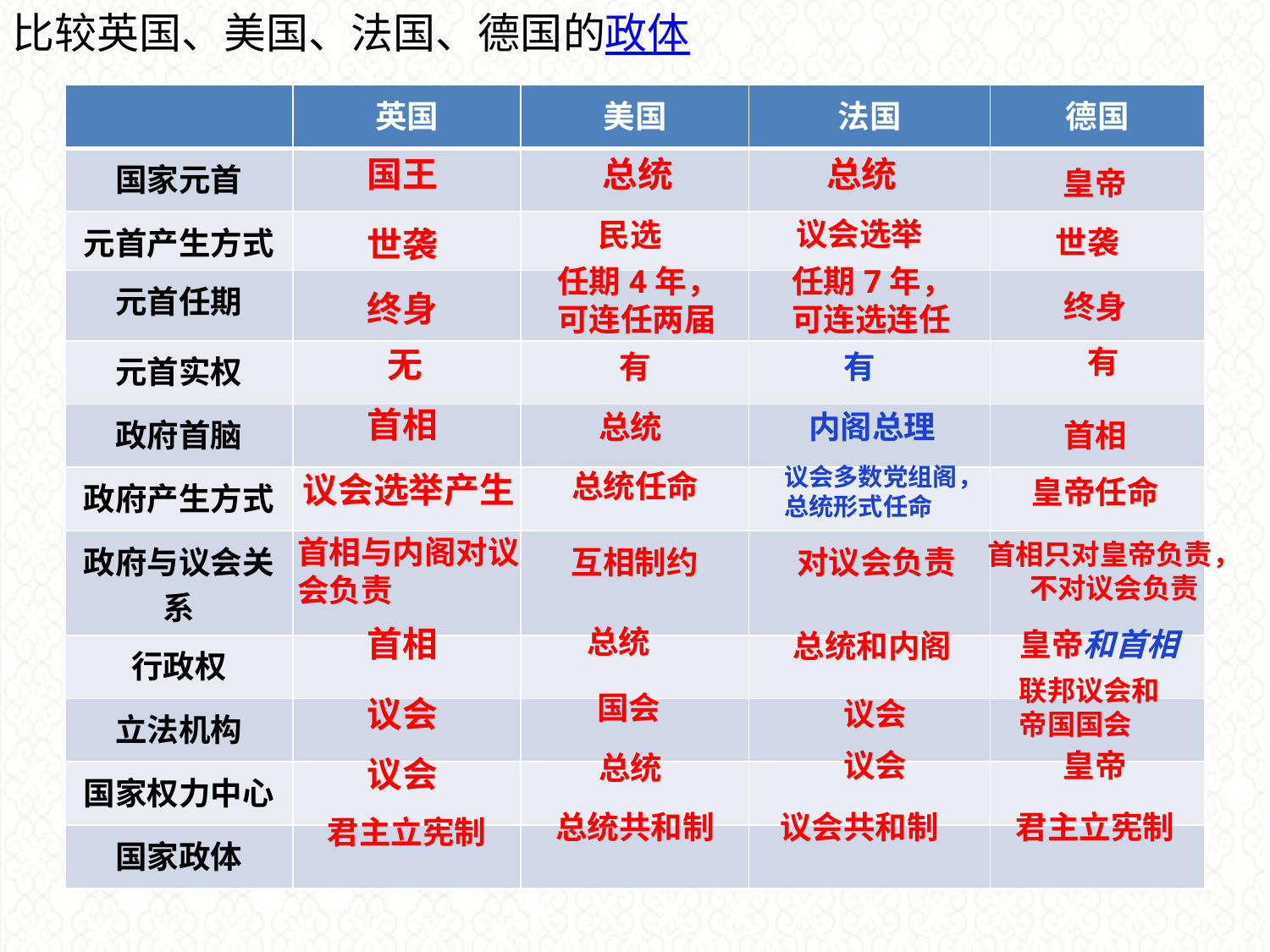

比较英国、美国、法国、德国的政体
|  | 英国 | 美国 | 法国 | 德国 |
| --- | --- | --- | --- | --- |
| 国家元首 |  |  |  |  |
| 元首产生方式 |  |  |  |  |
| 元首任期 |  |  |  |  |
| 元首实权 |  |  |  |  |
| 政府首脑 |  |  |  |  |
| 政府产生方式 |  |  |  |  |
| 政府与议会关系 |  |  |  |  |
| 行政权 |  |  |  |  |
| 立法机构 |  |  |  |  |
| 国家权力中心 |  |  |  |  |
| 国家政体 |  |  |  |  |
国王
总统
总统
皇帝
议会选举
民选
世袭
世袭
任期4年，可连任两届
任期7年，
可连选连任
终身
终身
有
无
有
有
首相
总统
内阁总理
首相
议会多数党组阁，总统形式任命
总统任命
议会选举产生
皇帝任命
首相与内阁对议会负责
首相只对皇帝负责，不对议会负责
互相制约
对议会负责
首相
总统
皇帝和首相
总统和内阁
联邦议会和帝国国会
国会
议会
议会
议会
皇帝
总统
议会
总统共和制
议会共和制
君主立宪制
君主立宪制